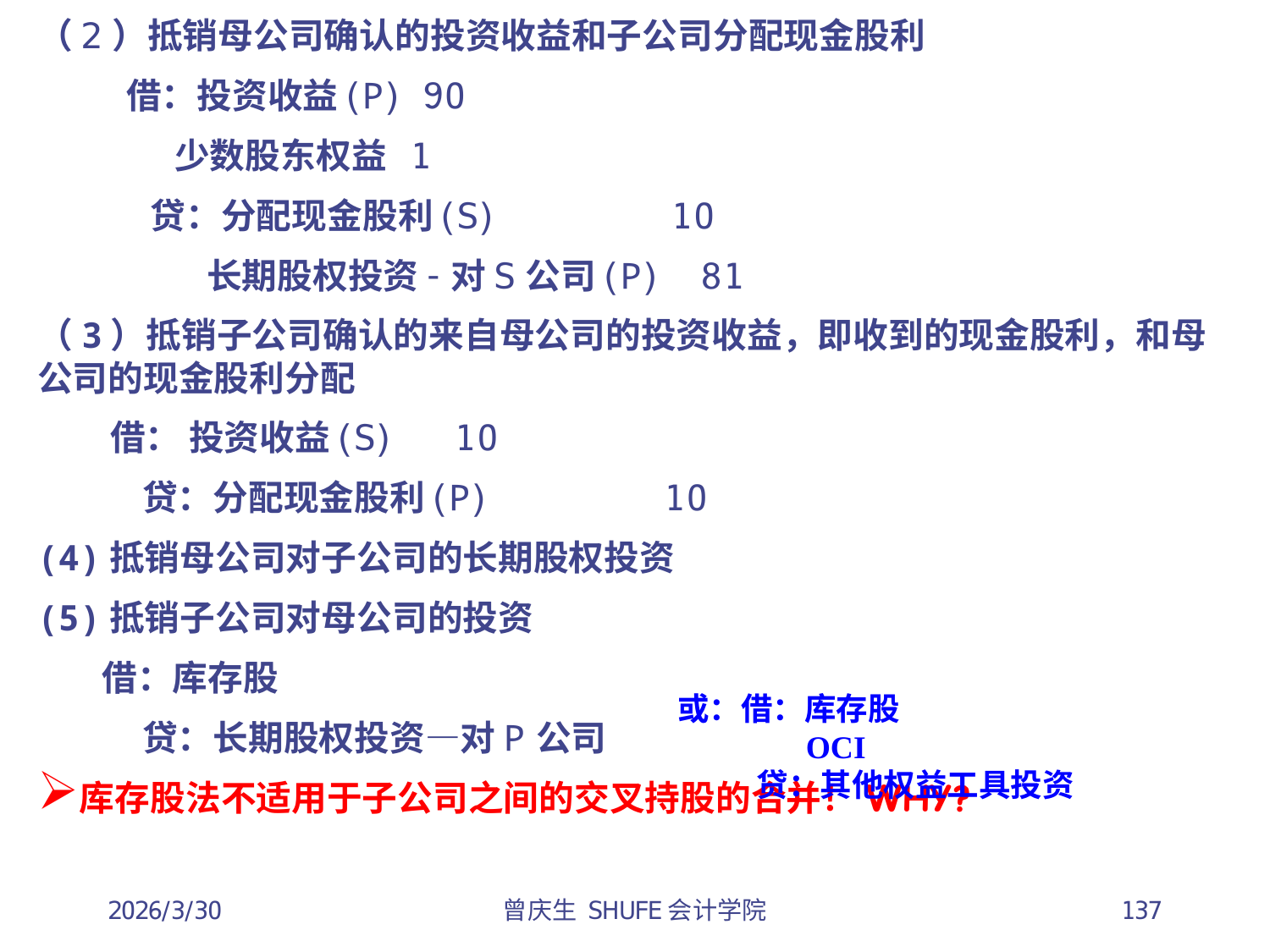

（2）抵销母公司确认的投资收益和子公司分配现金股利
          借：投资收益(P)  90
                少数股东权益  1
             贷：分配现金股利(S)                 10
                    长期股权投资-对S公司(P)    81
（3）抵销子公司确认的来自母公司的投资收益，即收到的现金股利，和母公司的现金股利分配
        借： 投资收益(S)      10
            贷：分配现金股利(P)                 10
(4)抵销母公司对子公司的长期股权投资
(5)抵销子公司对母公司的投资
       借：库存股
            贷：长期股权投资—对P公司
库存股法不适用于子公司之间的交叉持股的合并！WHY?
或：借：库存股
                OCI
          贷：其他权益工具投资
2026/3/30
曾庆生 SHUFE会计学院
137